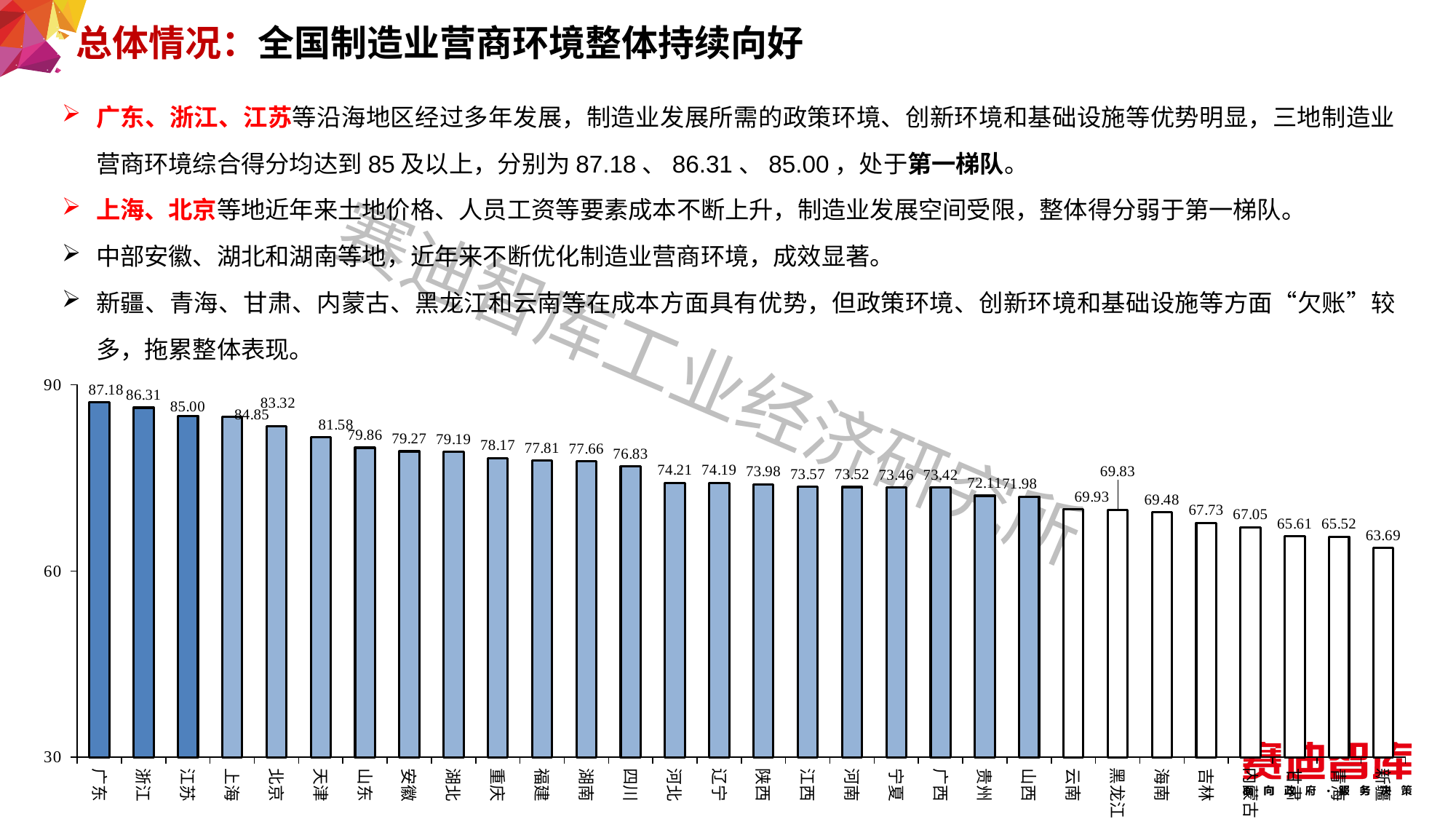

总体情况：全国制造业营商环境整体持续向好
广东、浙江、江苏等沿海地区经过多年发展，制造业发展所需的政策环境、创新环境和基础设施等优势明显，三地制造业营商环境综合得分均达到85及以上，分别为87.18、86.31、85.00，处于第一梯队。
上海、北京等地近年来土地价格、人员工资等要素成本不断上升，制造业发展空间受限，整体得分弱于第一梯队。
中部安徽、湖北和湖南等地，近年来不断优化制造业营商环境，成效显著。
新疆、青海、甘肃、内蒙古、黑龙江和云南等在成本方面具有优势，但政策环境、创新环境和基础设施等方面“欠账”较多，拖累整体表现。

### Chart

| Category |  |
|---|---|
| 广东 | 87.1803957504597 |
| 浙江 | 86.3143962551853 |
| 江苏 | 84.99538763726443 |
| 上海 | 84.84677259824312 |
| 北京 | 83.31781583322848 |
| 天津 | 81.5765659113439 |
| 山东 | 79.86048931469854 |
| 安徽 | 79.26804159067765 |
| 湖北 | 79.18548619920271 |
| 重庆 | 78.17275697661077 |
| 福建 | 77.80511683432434 |
| 湖南 | 77.66379421481822 |
| 四川 | 76.8271499184903 |
| 河北 | 74.2071519366763 |
| 辽宁 | 74.19486742390426 |
| 陕西 | 73.97631879486067 |
| 江西 | 73.56724757136229 |
| 河南 | 73.52292998336259 |
| 宁夏 | 73.45826232187234 |
| 广西 | 73.42479549571343 |
| 贵州 | 72.11059342434677 |
| 山西 | 71.98354191404292 |
| 云南 | 69.9260246129613 |
| 黑龙江 | 69.83419659670085 |
| 海南 | 69.47791183947469 |
| 吉林 | 67.73318215880323 |
| 内蒙古 | 67.05495652054316 |
| 甘肃 | 65.60585050405996 |
| 青海 | 65.51931029704673 |
| 新疆 | 63.6854058412388 |